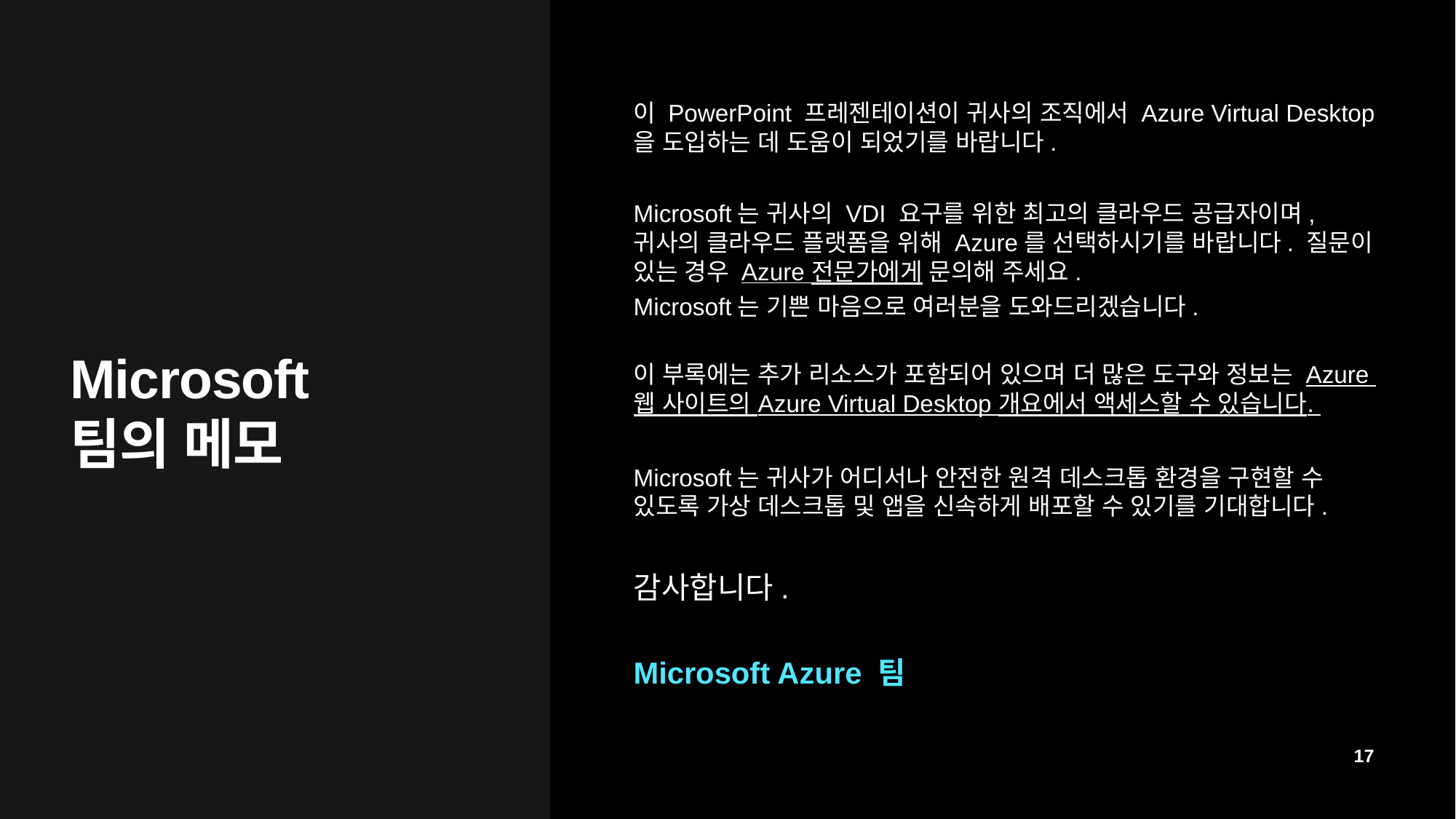

이 PowerPoint 프레젠테이션이 귀사의 조직에서 Azure Virtual Desktop을 도입하는 데 도움이 되었기를 바랍니다.

Microsoft는 귀사의 VDI 요구를 위한 최고의 클라우드 공급자이며, 귀사의 클라우드 플랫폼을 위해 Azure를 선택하시기를 바랍니다. 질문이 있는 경우 Azure 전문가에게 문의해 주세요.
Microsoft는 기쁜 마음으로 여러분을 도와드리겠습니다.

이 부록에는 추가 리소스가 포함되어 있으며 더 많은 도구와 정보는 Azure 웹 사이트의 Azure Virtual Desktop 개요에서 액세스할 수 있습니다.

Microsoft는 귀사가 어디서나 안전한 원격 데스크톱 환경을 구현할 수 있도록 가상 데스크톱 및 앱을 신속하게 배포할 수 있기를 기대합니다.

감사합니다.

Microsoft Azure 팀
# Microsoft 팀의 메모
17